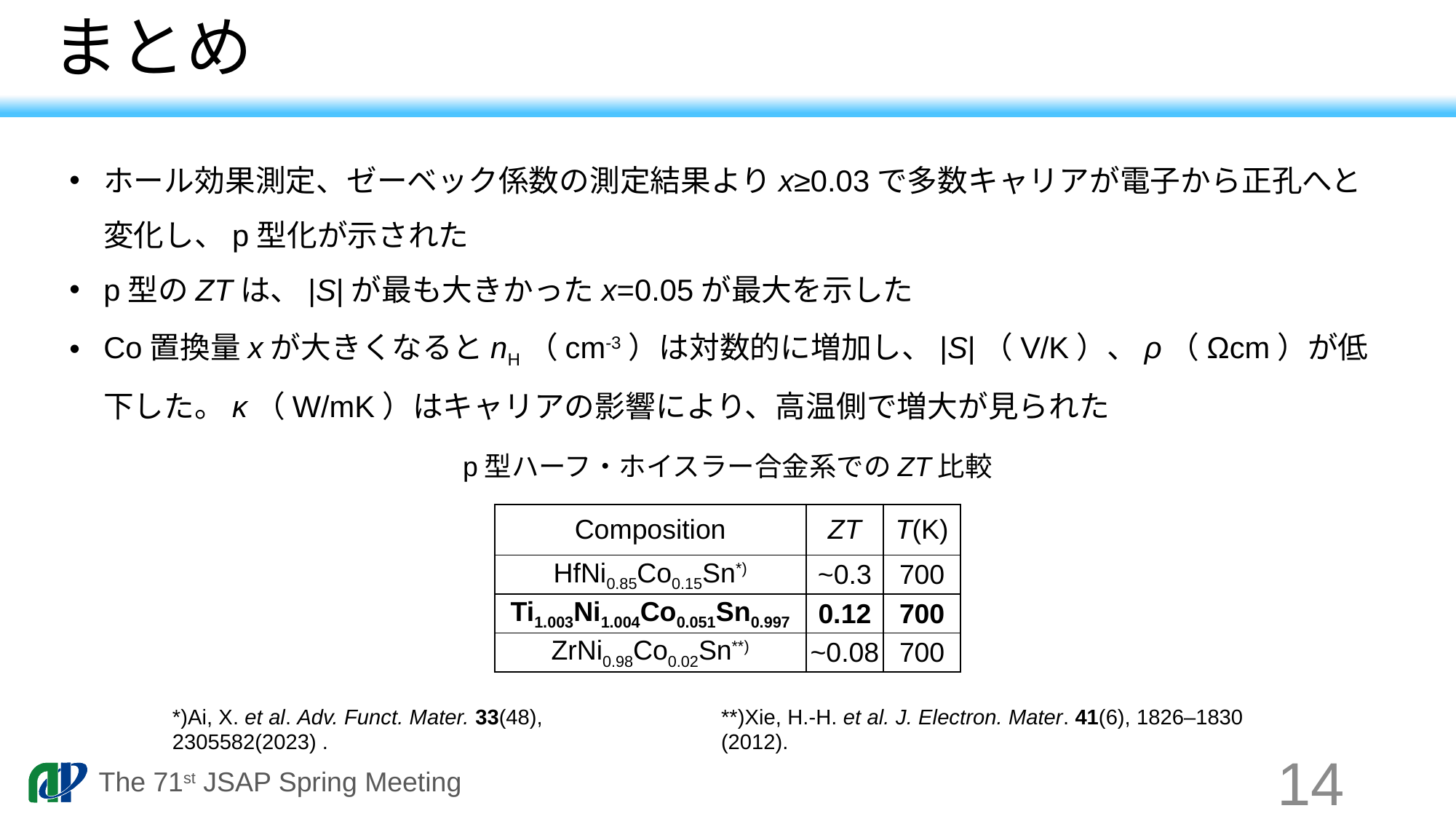

# まとめ
ホール効果測定、ゼーベック係数の測定結果よりx≥0.03で多数キャリアが電子から正孔へと変化し、p型化が示された
p型のZTは、|S|が最も大きかったx=0.05が最大を示した
Co置換量xが大きくなるとnH（cm-3）は対数的に増加し、|S|（V/K）、ρ（Ωcm）が低下した。κ（W/mK）はキャリアの影響により、高温側で増大が見られた
p型ハーフ・ホイスラー合金系でのZT比較
| Composition | ZT | T(K) |
| --- | --- | --- |
| HfNi0.85Co0.15Sn\*) | ~0.3 | 700 |
| Ti1.003Ni1.004Co0.051Sn0.997 | 0.12 | 700 |
| ZrNi0.98Co0.02Sn\*\*) | ~0.08 | 700 |
**)Xie, H.-H. et al. J. Electron. Mater. 41(6), 1826–1830 (2012).
*)Ai, X. et al. Adv. Funct. Mater. 33(48), 2305582(2023) .
14